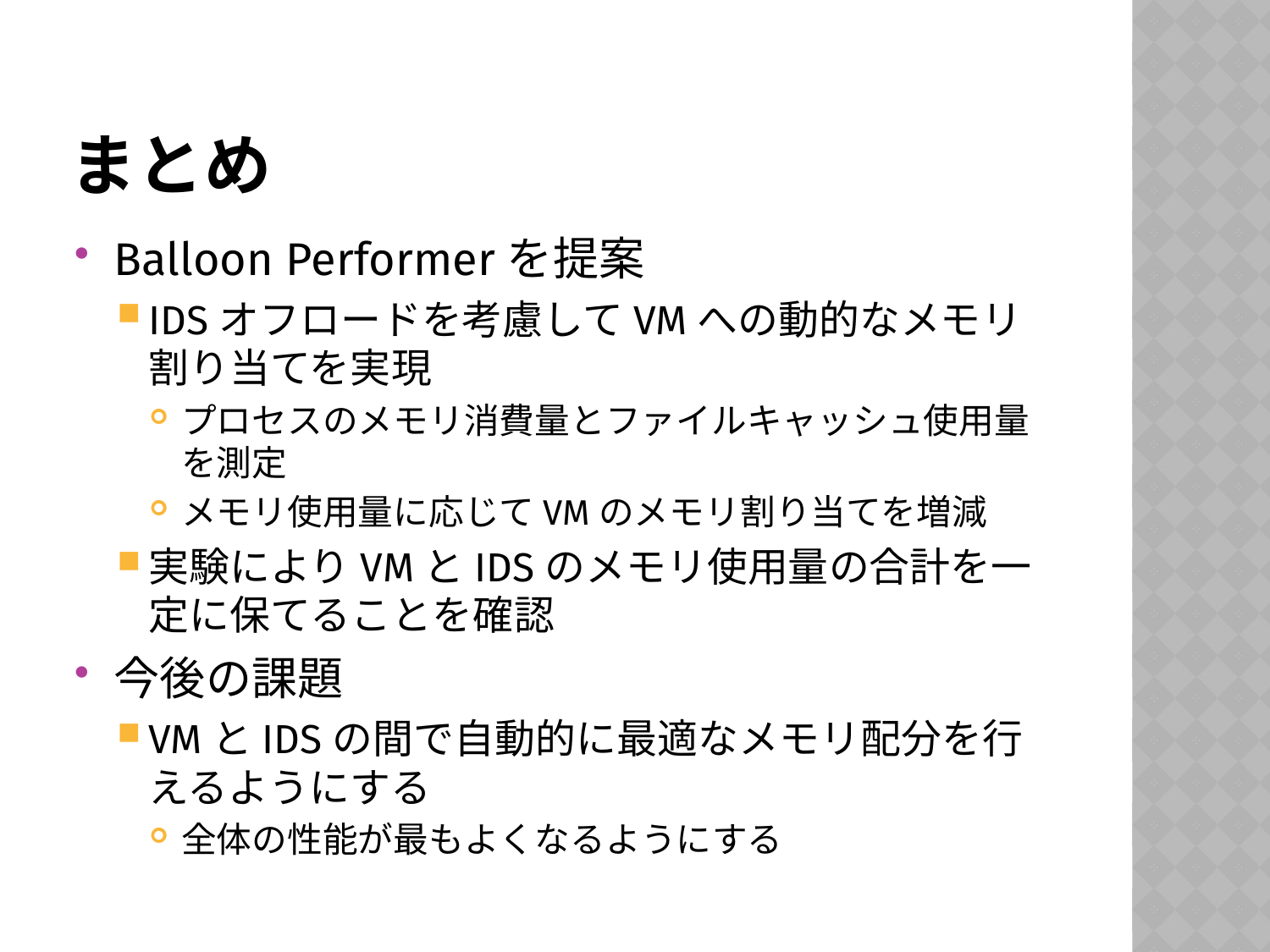

# まとめ
Balloon Performerを提案
IDSオフロードを考慮してVMへの動的なメモリ割り当てを実現
プロセスのメモリ消費量とファイルキャッシュ使用量を測定
メモリ使用量に応じてVMのメモリ割り当てを増減
実験によりVMとIDSのメモリ使用量の合計を一定に保てることを確認
今後の課題
VMとIDSの間で自動的に最適なメモリ配分を行えるようにする
全体の性能が最もよくなるようにする